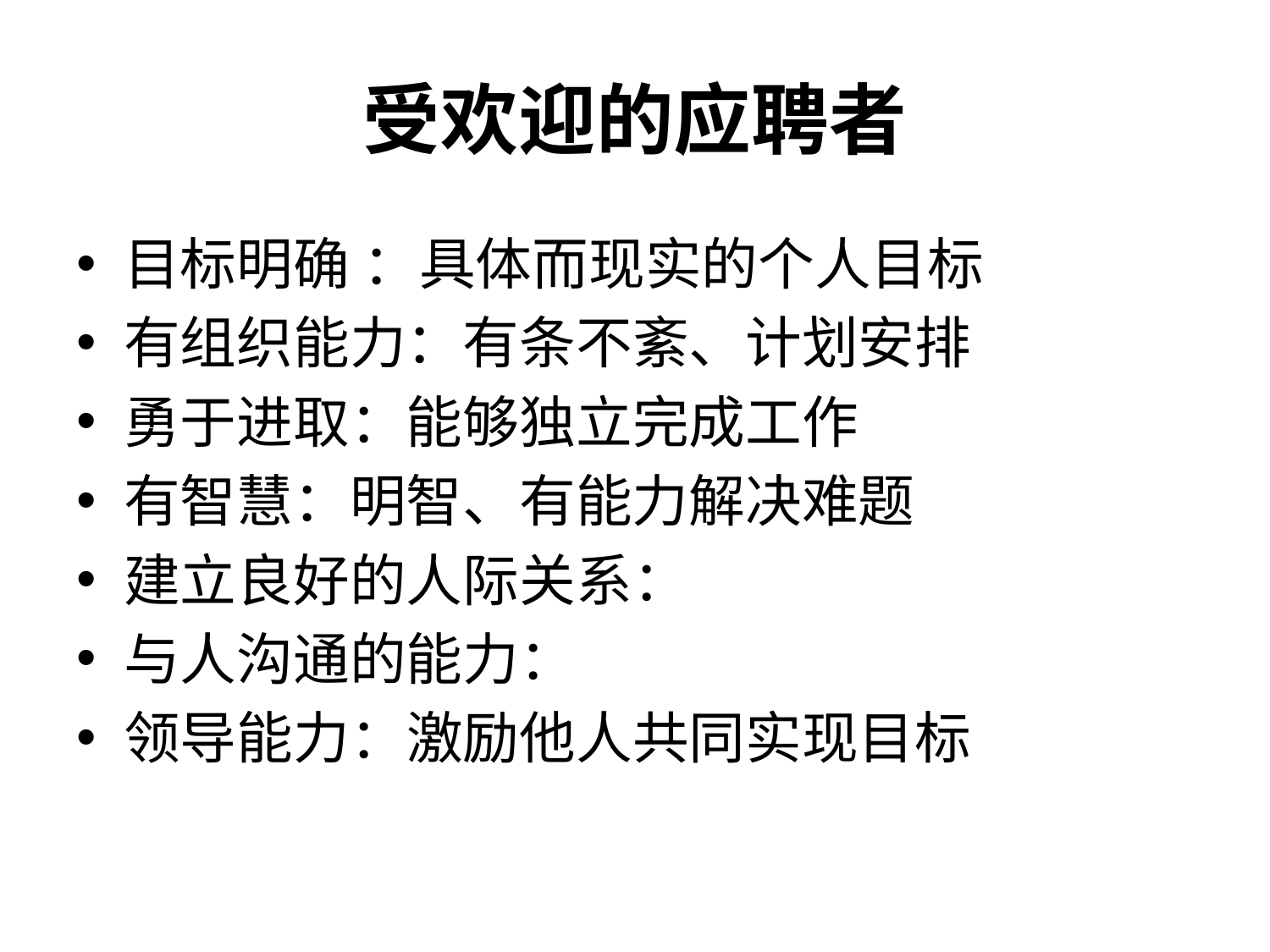

# 受欢迎的应聘者
目标明确 ：具体而现实的个人目标
有组织能力：有条不紊、计划安排
勇于进取：能够独立完成工作
有智慧：明智、有能力解决难题
建立良好的人际关系：
与人沟通的能力：
领导能力：激励他人共同实现目标